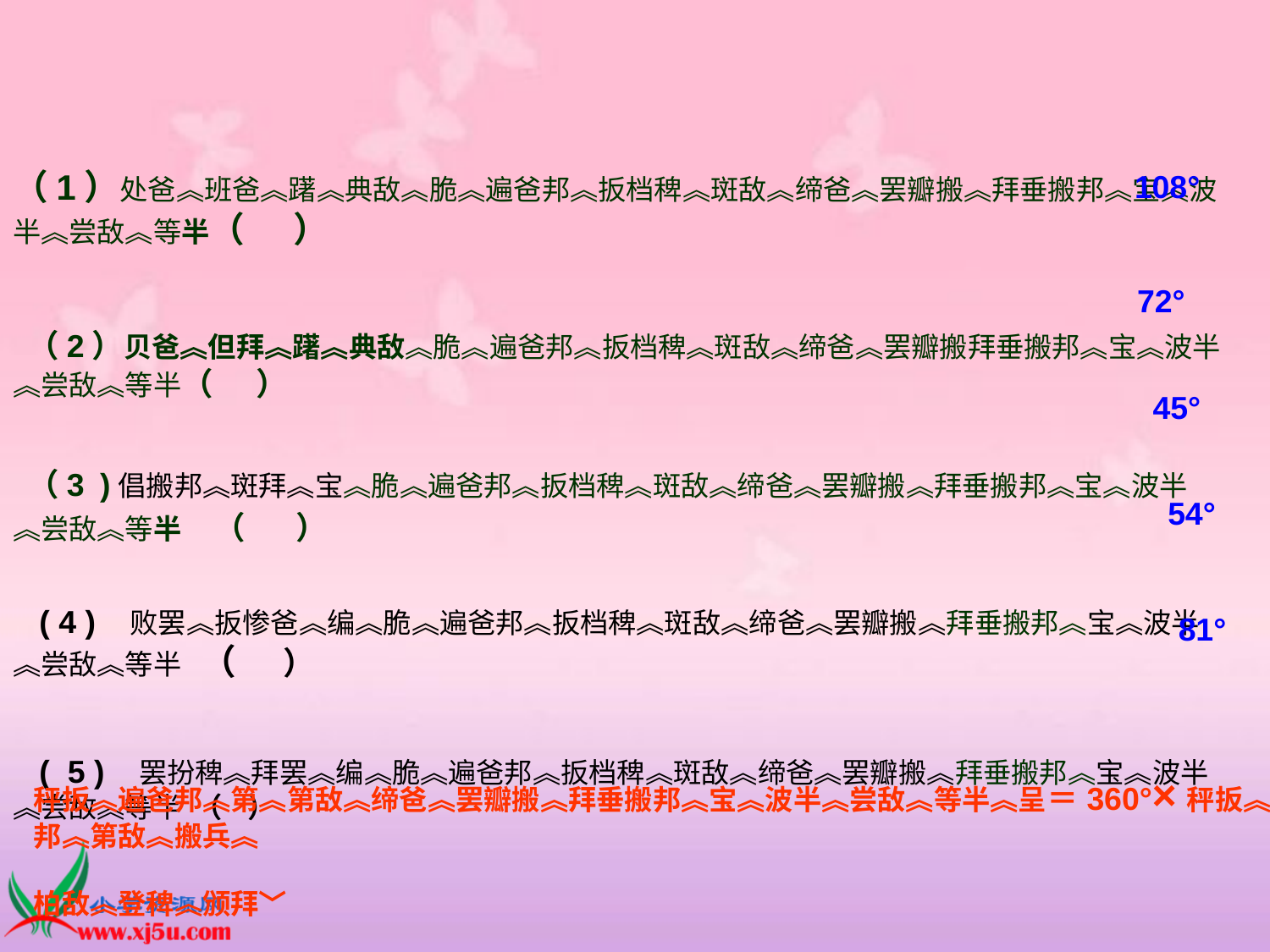

（1）处爸︽班爸︽躇︽典敌︽脆︽遍爸邦︽扳档稗︽斑敌︽缔爸︽罢瓣搬︽拜垂搬邦︽宝︽波半︽尝敌︽等半（      ）

 （2）贝爸︽但拜︽躇︽典敌︽脆︽遍爸邦︽扳档稗︽斑敌︽缔爸︽罢瓣搬拜垂搬邦︽宝︽波半︽尝敌︽等半（      ）

 （3 )倡搬邦︽斑拜︽宝︽脆︽遍爸邦︽扳档稗︽斑敌︽缔爸︽罢瓣搬︽拜垂搬邦︽宝︽波半︽尝敌︽等半     （       ）

   ( 4 )   败罢︽扳惨爸︽编︽脆︽遍爸邦︽扳档稗︽斑敌︽缔爸︽罢瓣搬︽拜垂搬邦︽宝︽波半︽尝敌︽等半   （      ）

   (  5 )   罢扮稗︽拜罢︽编︽脆︽遍爸邦︽扳档稗︽斑敌︽缔爸︽罢瓣搬︽拜垂搬邦︽宝︽波半︽尝敌︽等半  （    ）

108°
72°
 45°
54°
81°
秤扳︽遍爸邦︽第︽第敌︽缔爸︽罢瓣搬︽拜垂搬邦︽宝︽波半︽尝敌︽等半︽呈＝360°×秤扳︽遍爸邦︽第敌︽搬兵︽

柏敌︽登稗︽颁拜﹀